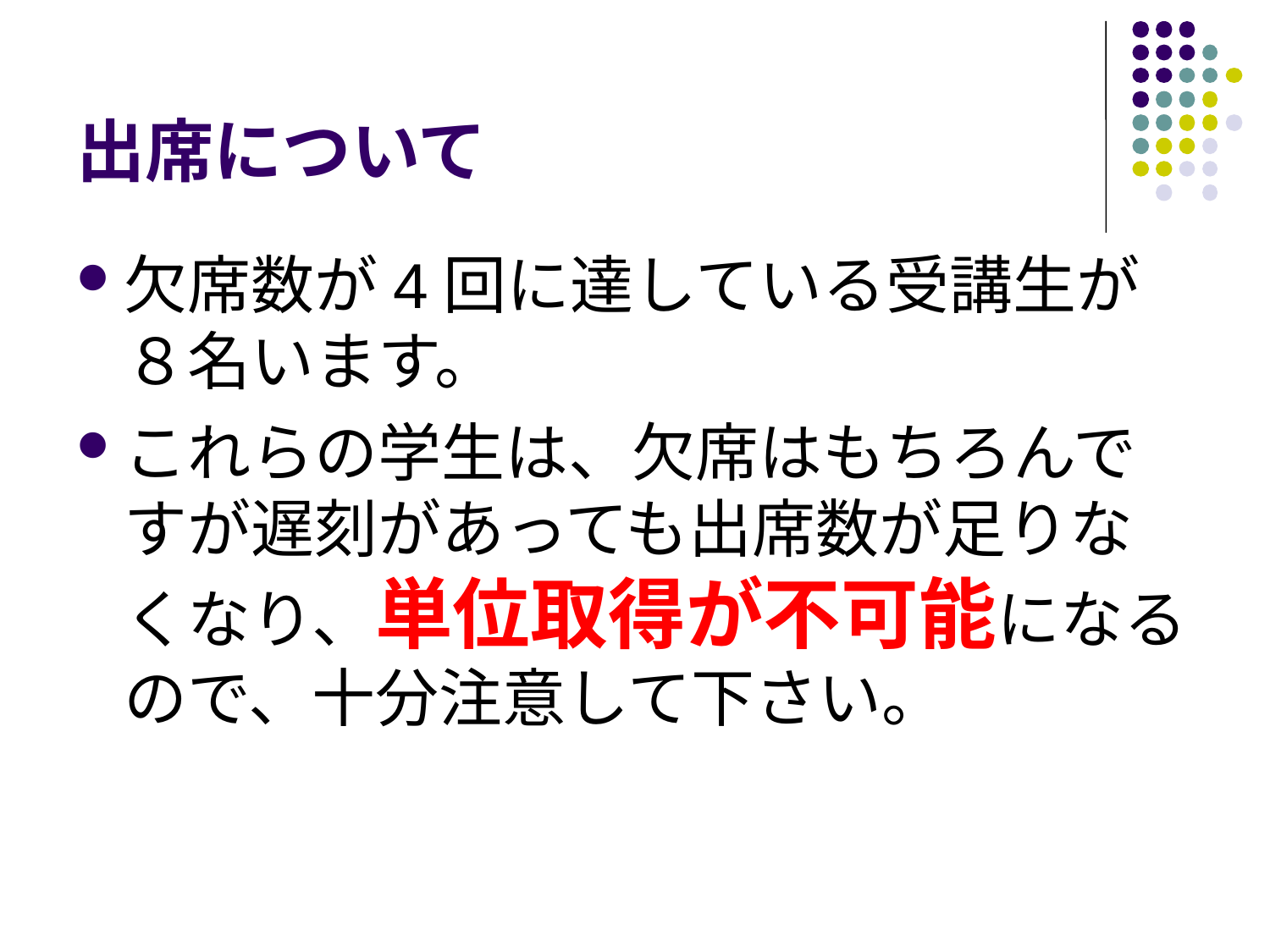

# 出席について
欠席数が4回に達している受講生が８名います。
これらの学生は、欠席はもちろんですが遅刻があっても出席数が足りなくなり、単位取得が不可能になるので、十分注意して下さい。